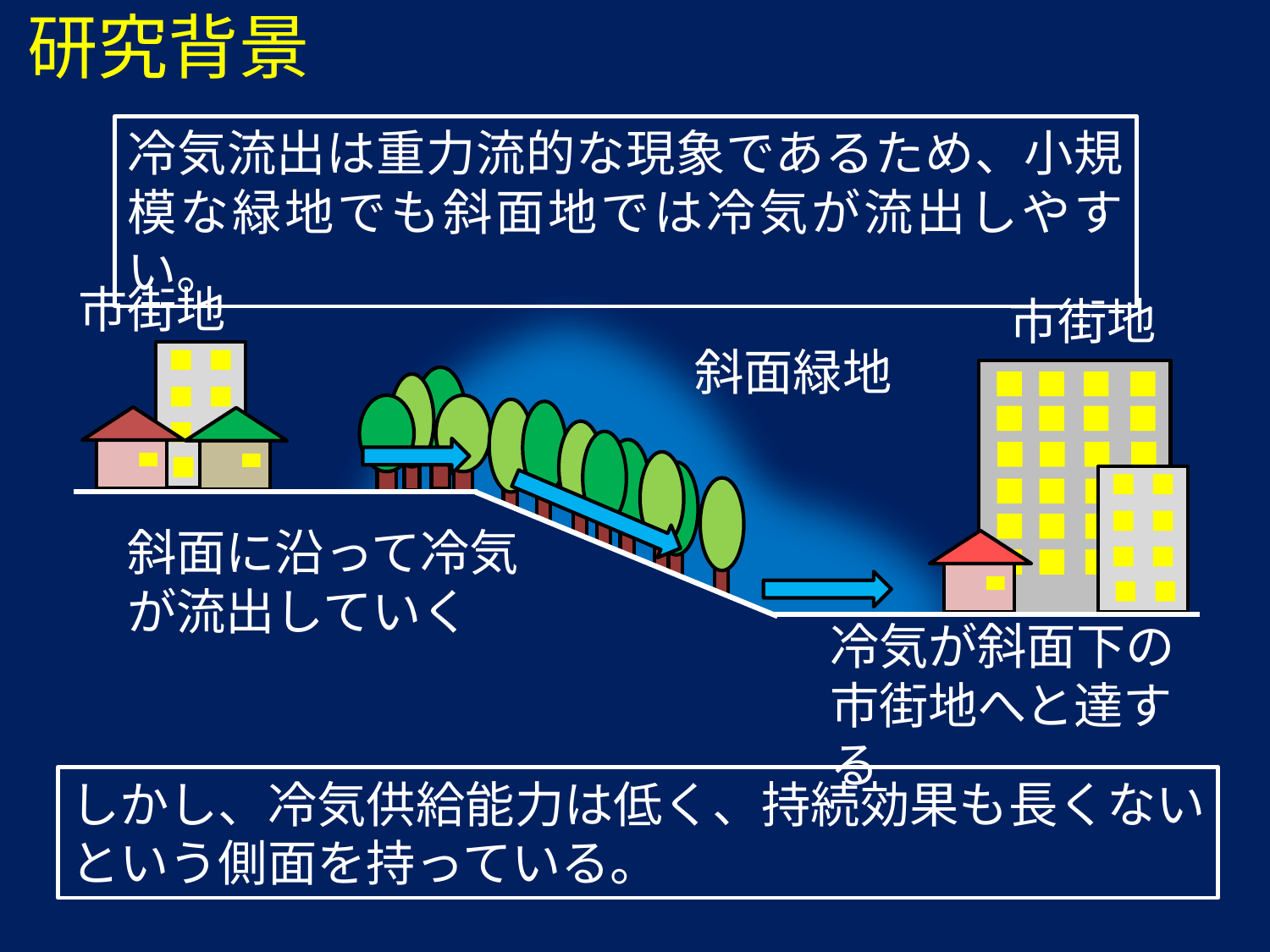

研究背景
冷気流出は重力流的な現象であるため、小規模な緑地でも斜面地では冷気が流出しやすい。
市街地

市街地
斜面緑地

斜面に沿って冷気が流出していく

冷気が斜面下の市街地へと達する

しかし、冷気供給能力は低く、持続効果も長くないという側面を持っている。